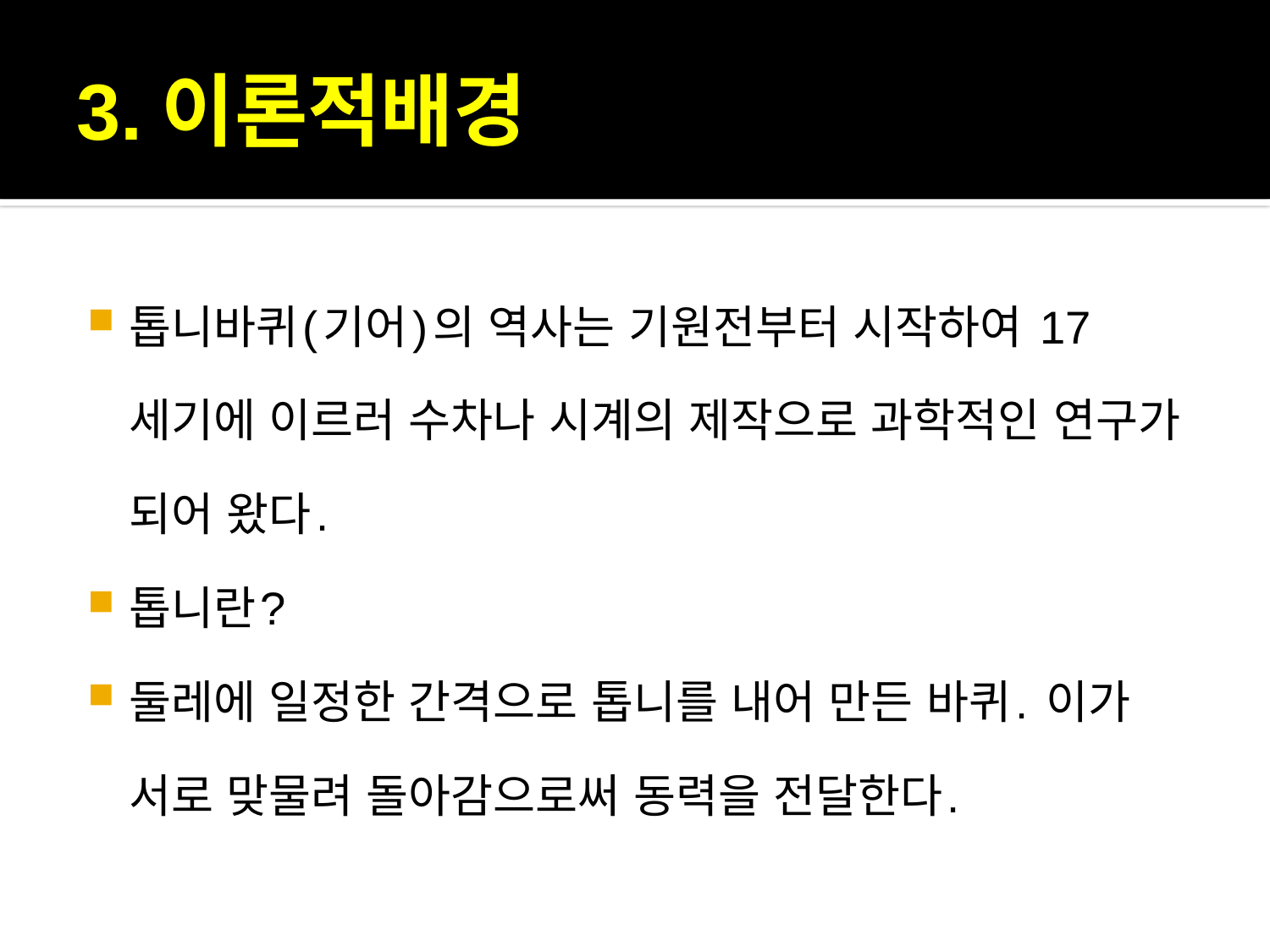

# 3.이론적배경
톱니바퀴(기어)의 역사는 기원전부터 시작하여 17세기에 이르러 수차나 시계의 제작으로 과학적인 연구가 되어 왔다.
톱니란?
둘레에 일정한 간격으로 톱니를 내어 만든 바퀴. 이가 서로 맞물려 돌아감으로써 동력을 전달한다.